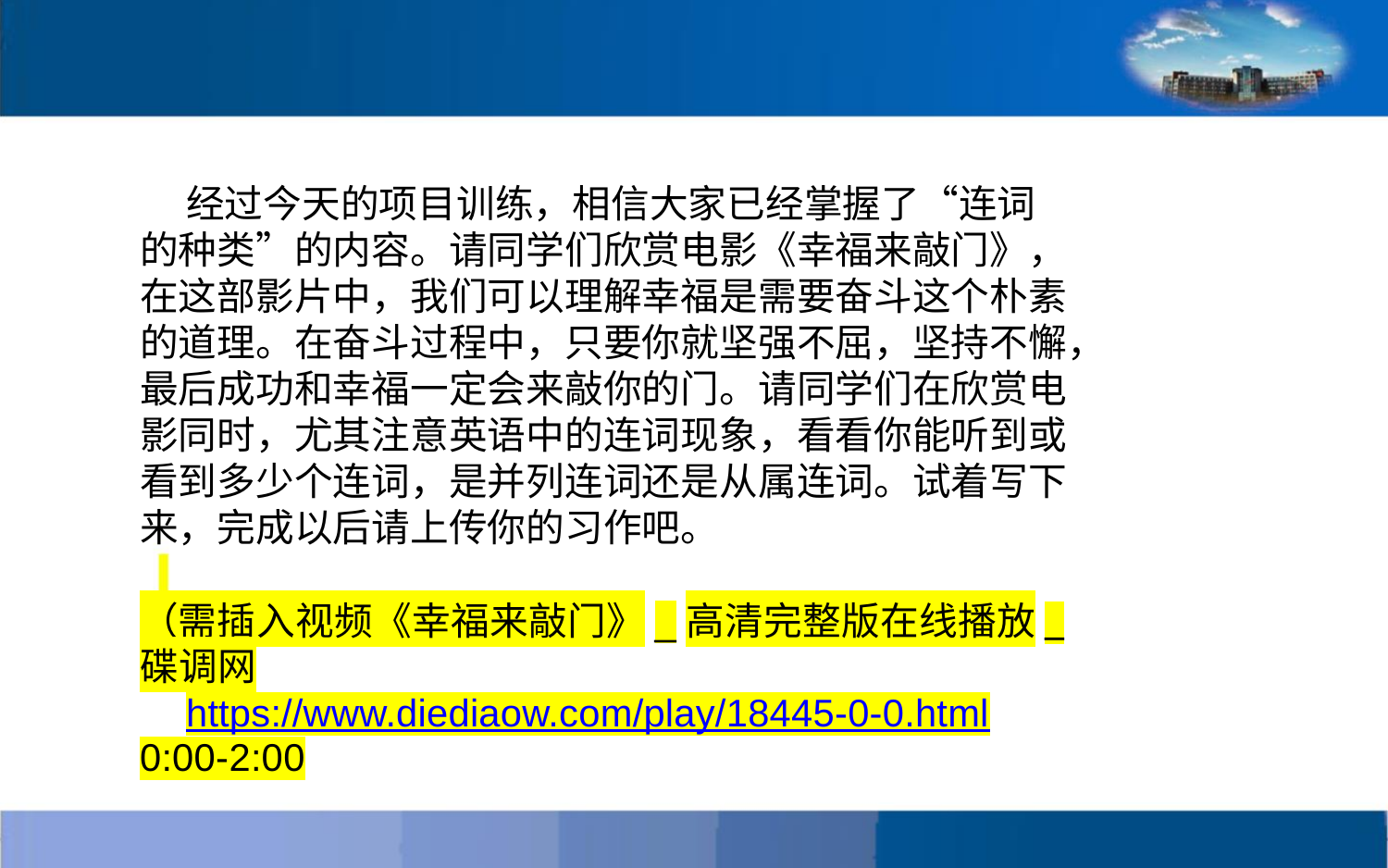

经过今天的项目训练，相信大家已经掌握了“连词
的种类”的内容。请同学们欣赏电影《幸福来敲门》，
在这部影片中，我们可以理解幸福是需要奋斗这个朴素
的道理。在奋斗过程中，只要你就坚强不屈，坚持不懈，
最后成功和幸福一定会来敲你的门。请同学们在欣赏电
影同时，尤其注意英语中的连词现象，看看你能听到或
看到多少个连词，是并列连词还是从属连词。试着写下
来，完成以后请上传你的习作吧。
（需插入视频《幸福来敲门》_高清完整版在线播放_
碟调网
https://www.diediaow.com/play/18445-0-0.html
0:00-2:00